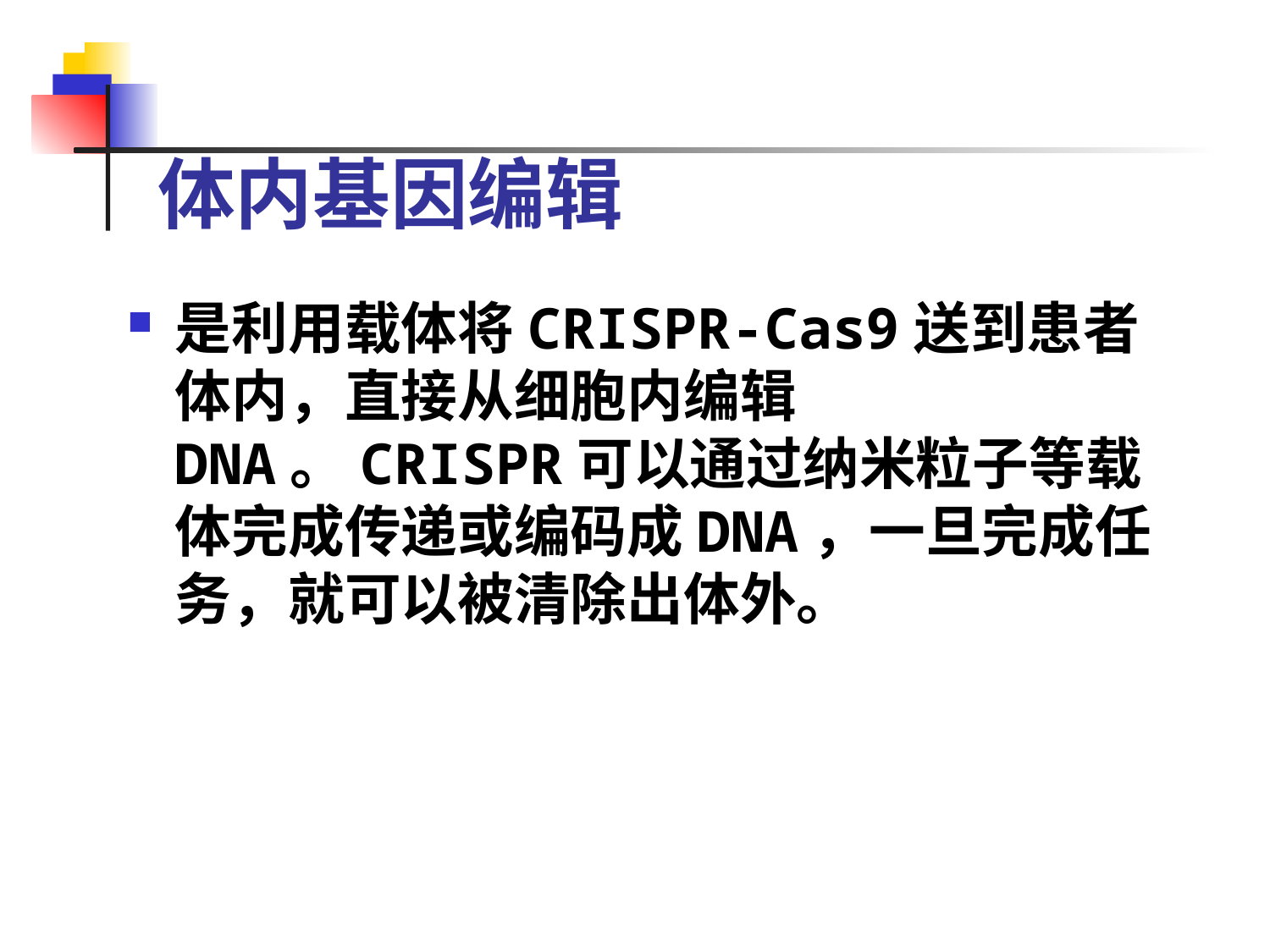

# 体内基因编辑
是利用载体将CRISPR-Cas9送到患者体内，直接从细胞内编辑DNA。CRISPR可以通过纳米粒子等载体完成传递或编码成DNA，一旦完成任务，就可以被清除出体外。